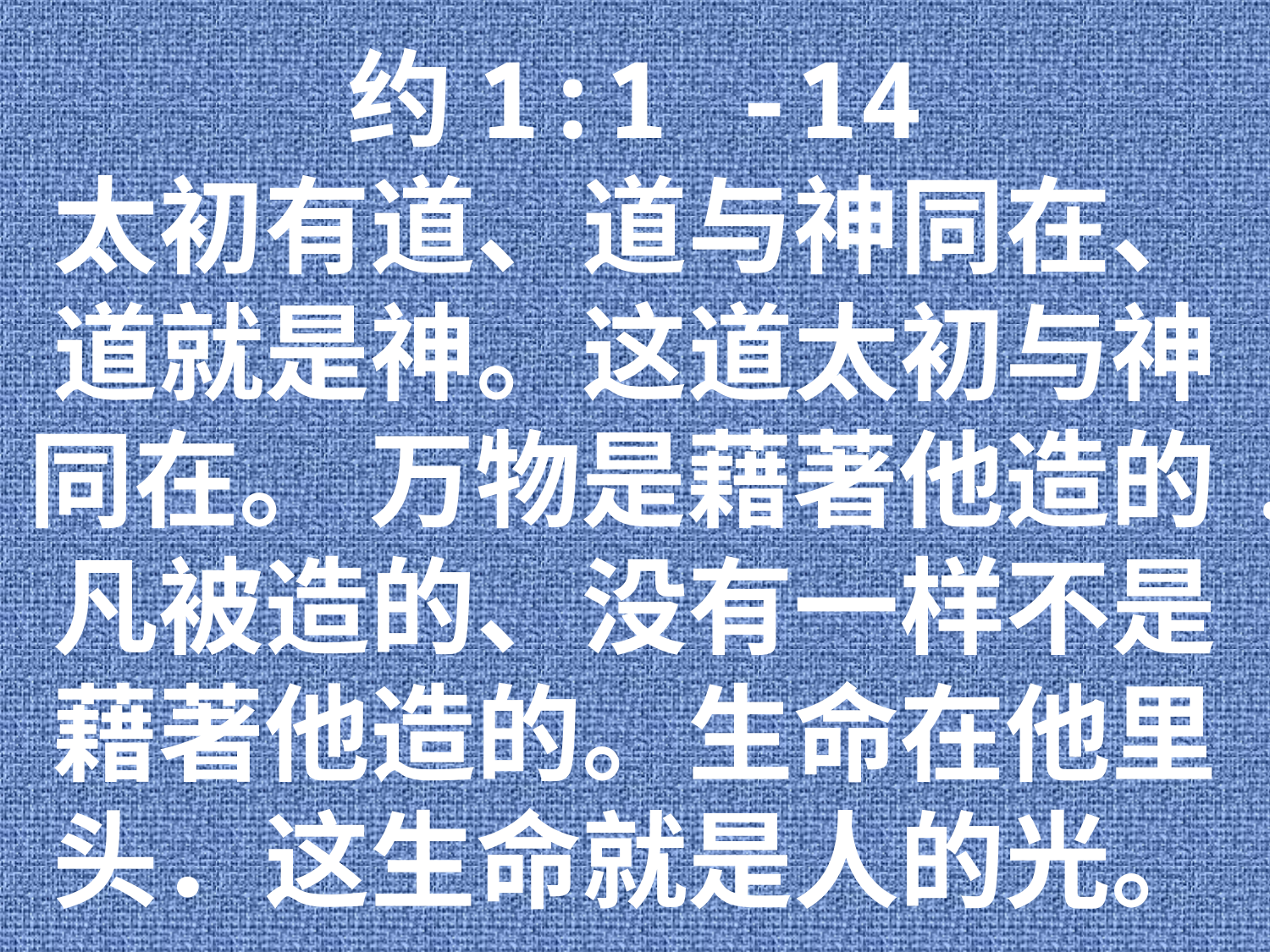

约1:1 -14
太初有道、道与神同在、道就是神。这道太初与神同在。 万物是藉著他造的.凡被造的、没有一样不是藉著他造的。生命在他里头．这生命就是人的光。